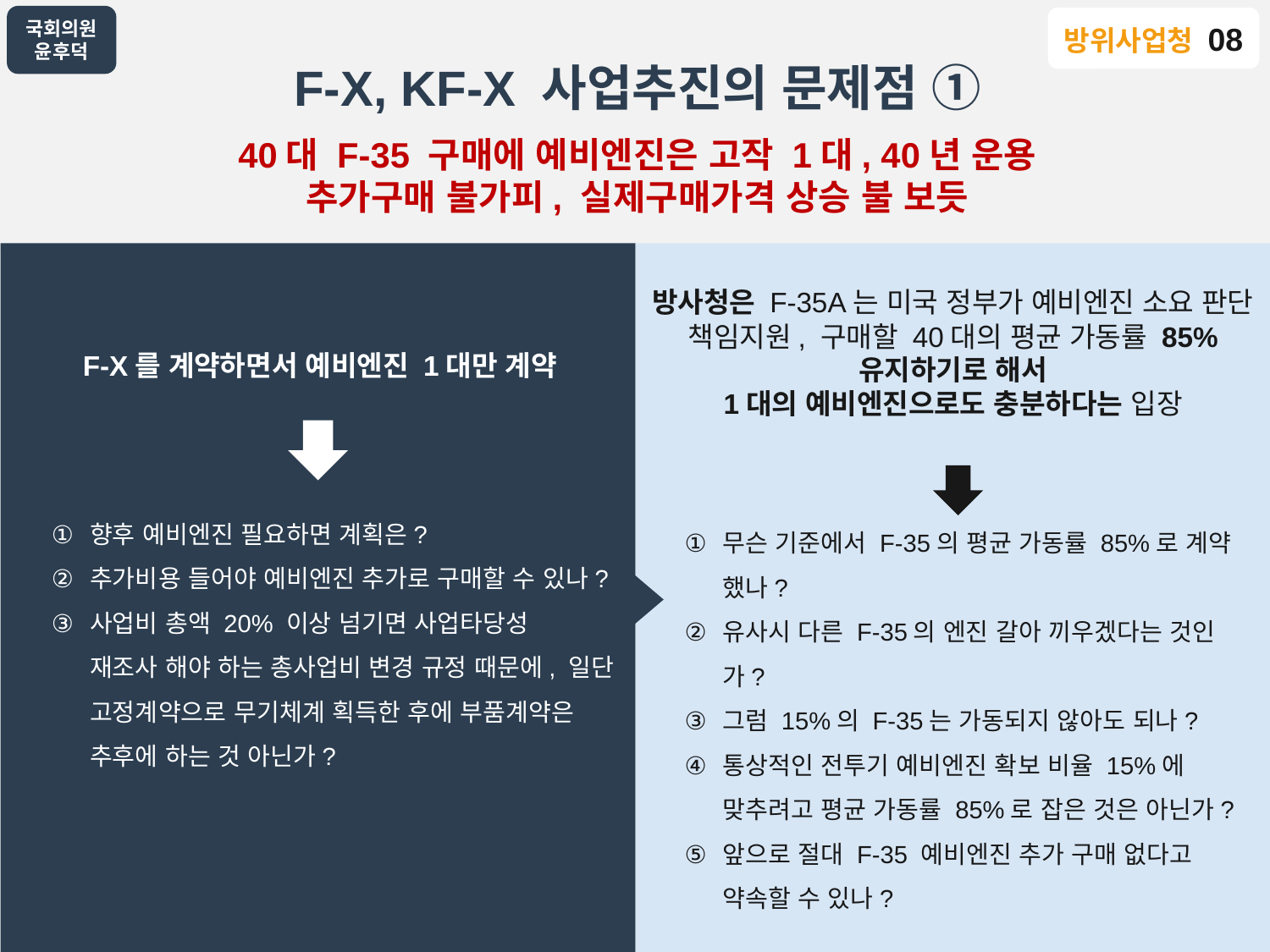

방위사업청 08
F-X, KF-X 사업추진의 문제점 ①
40대 F-35 구매에 예비엔진은 고작 1대, 40년 운용
추가구매 불가피, 실제구매가격 상승 불 보듯

방사청은 F-35A는 미국 정부가 예비엔진 소요 판단 책임지원, 구매할 40대의 평균 가동률 85% 유지하기로 해서
1대의 예비엔진으로도 충분하다는 입장

무슨 기준에서 F-35의 평균 가동률 85%로 계약 했나?
유사시 다른 F-35의 엔진 갈아 끼우겠다는 것인가?
그럼 15%의 F-35는 가동되지 않아도 되나?
통상적인 전투기 예비엔진 확보 비율 15%에 맞추려고 평균 가동률 85%로 잡은 것은 아닌가?
앞으로 절대 F-35 예비엔진 추가 구매 없다고 약속할 수 있나?

F-X를 계약하면서 예비엔진 1대만 계약

향후 예비엔진 필요하면 계획은?
추가비용 들어야 예비엔진 추가로 구매할 수 있나?
사업비 총액 20% 이상 넘기면 사업타당성     재조사 해야 하는 총사업비 변경 규정 때문에, 일단 고정계약으로 무기체계 획득한 후에 부품계약은 추후에 하는 것 아닌가?